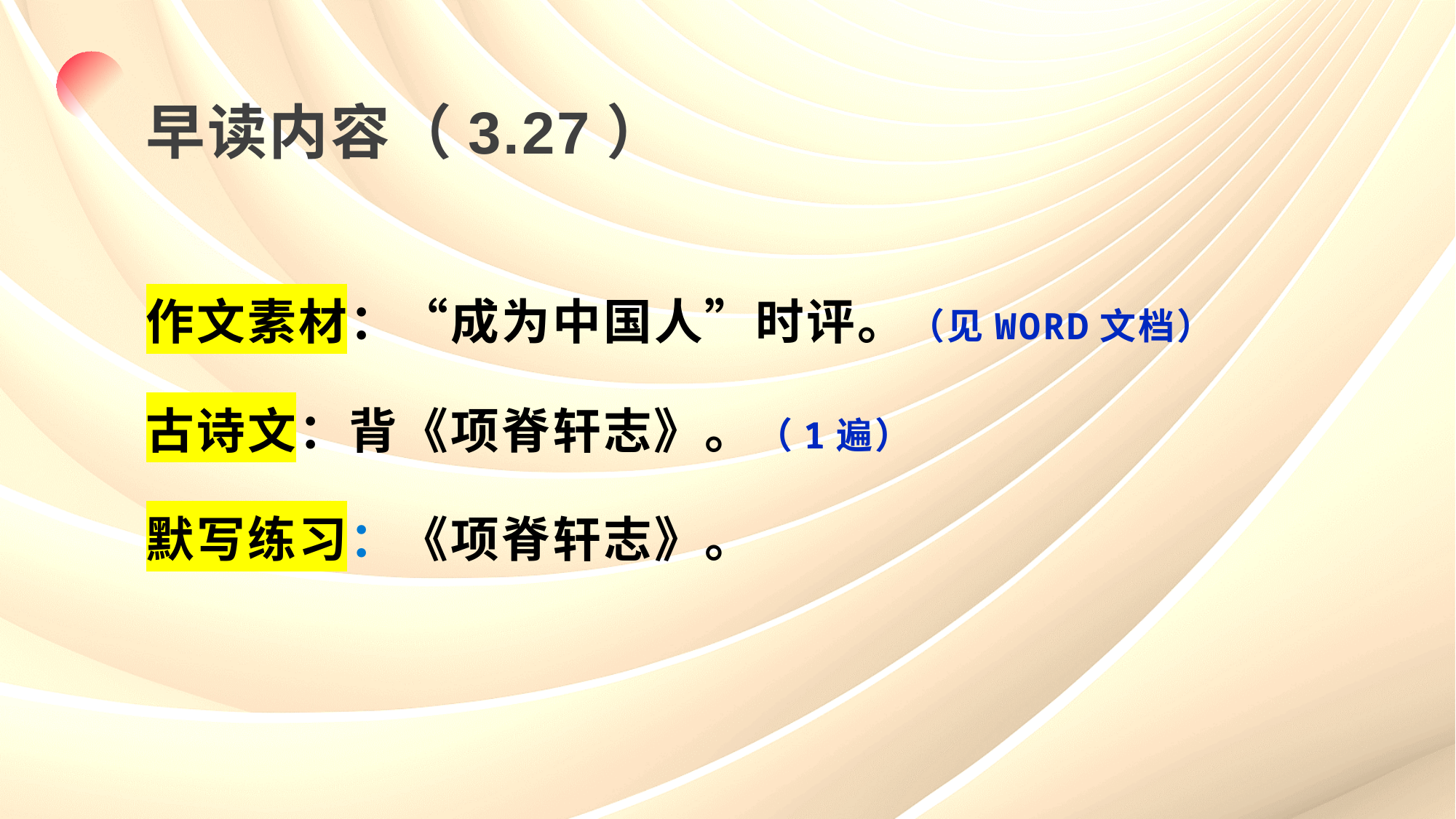

早读内容（3.27）
作文素材：“成为中国人”时评。（见WORD文档）
古诗文：背《项脊轩志》。（1遍）
默写练习：《项脊轩志》。